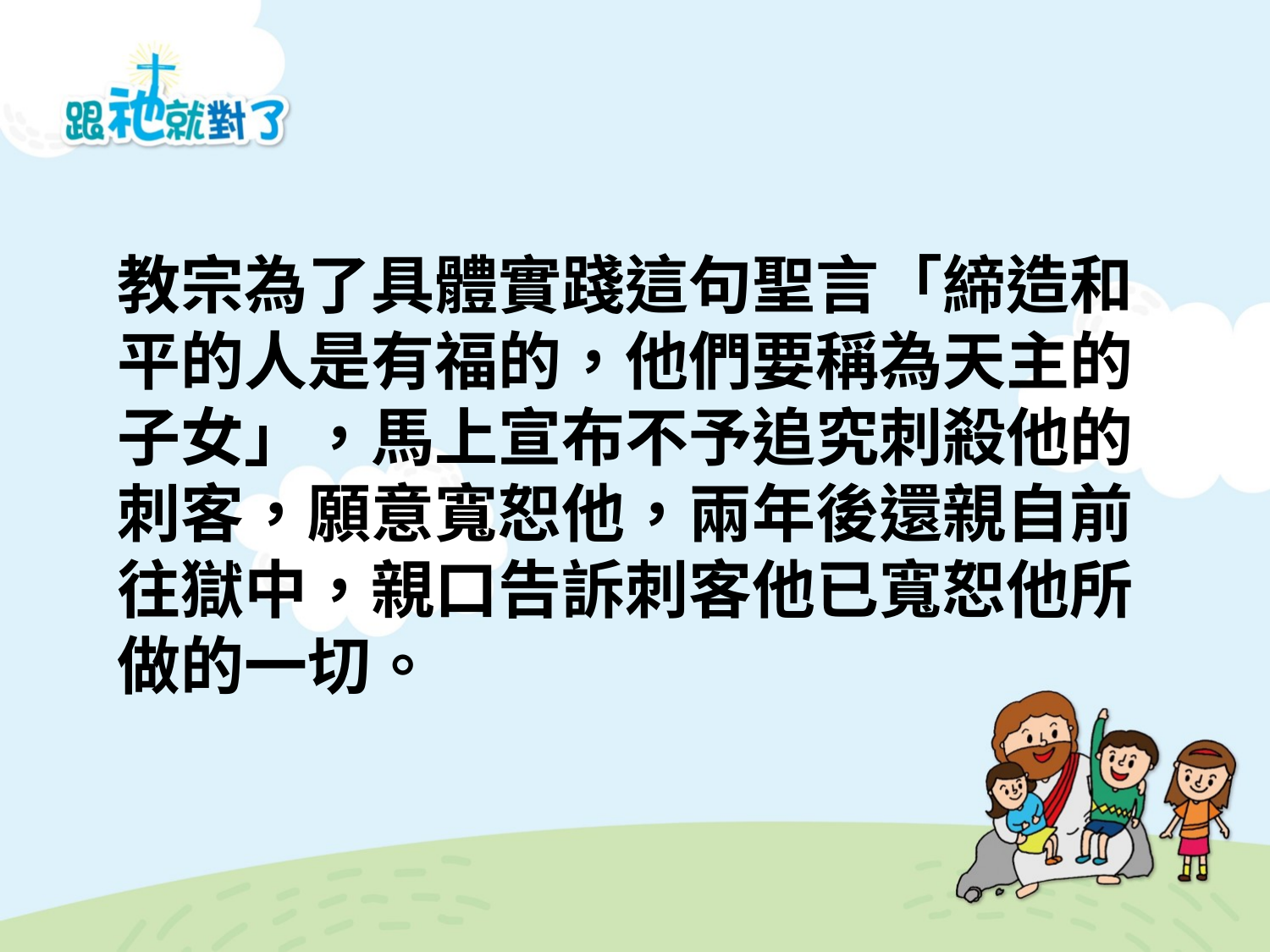

教宗為了具體實踐這句聖言「締造和平的人是有福的，他們要稱為天主的子女」，馬上宣布不予追究刺殺他的刺客，願意寬恕他，兩年後還親自前往獄中，親口告訴刺客他已寬恕他所做的一切。